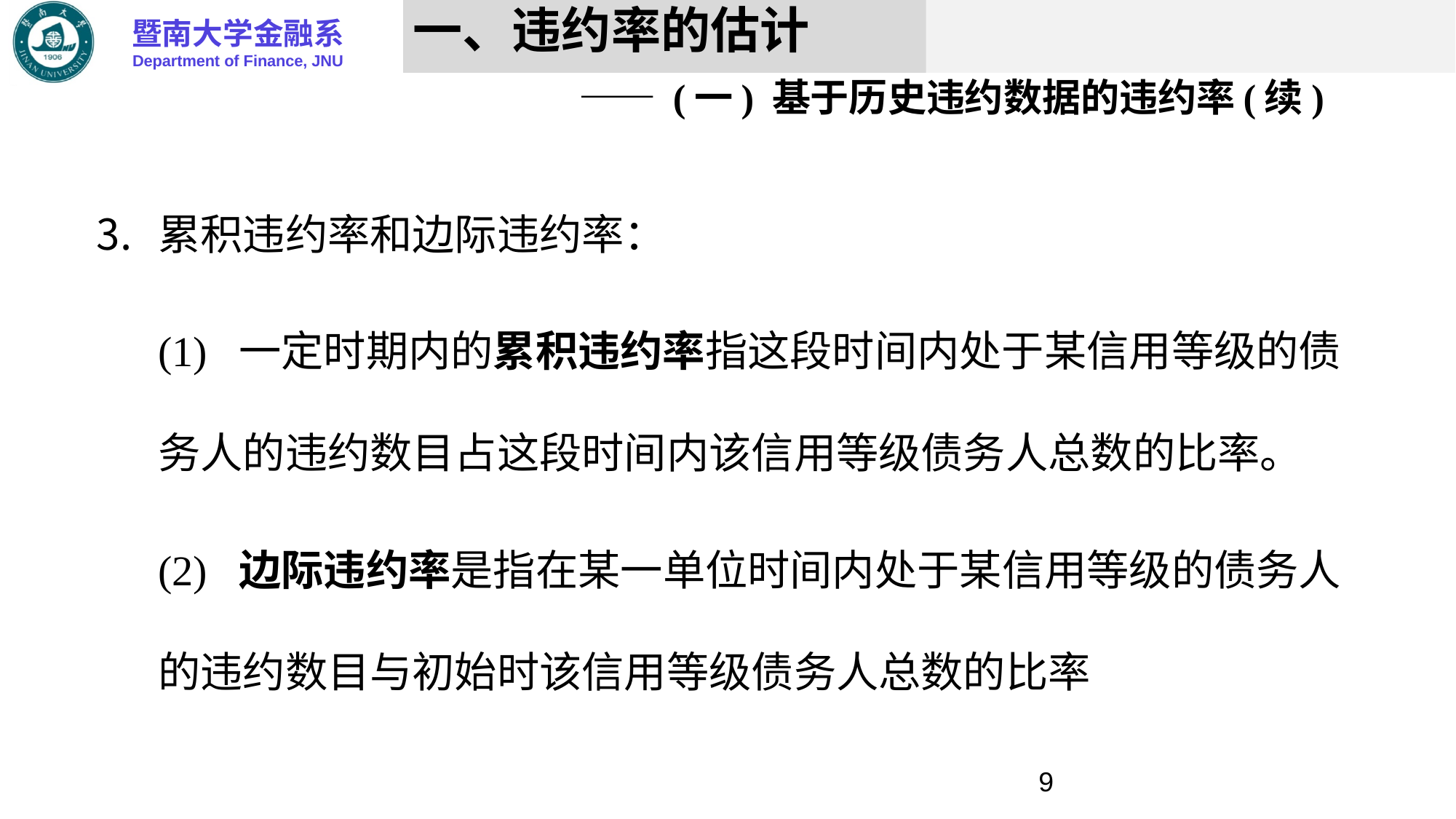

# 一、违约率的估计 —— (一) 基于历史违约数据的违约率(续)
累积违约率和边际违约率：
	(1)  一定时期内的累积违约率指这段时间内处于某信用等级的债务人的违约数目占这段时间内该信用等级债务人总数的比率。
	(2)  边际违约率是指在某一单位时间内处于某信用等级的债务人的违约数目与初始时该信用等级债务人总数的比率

9